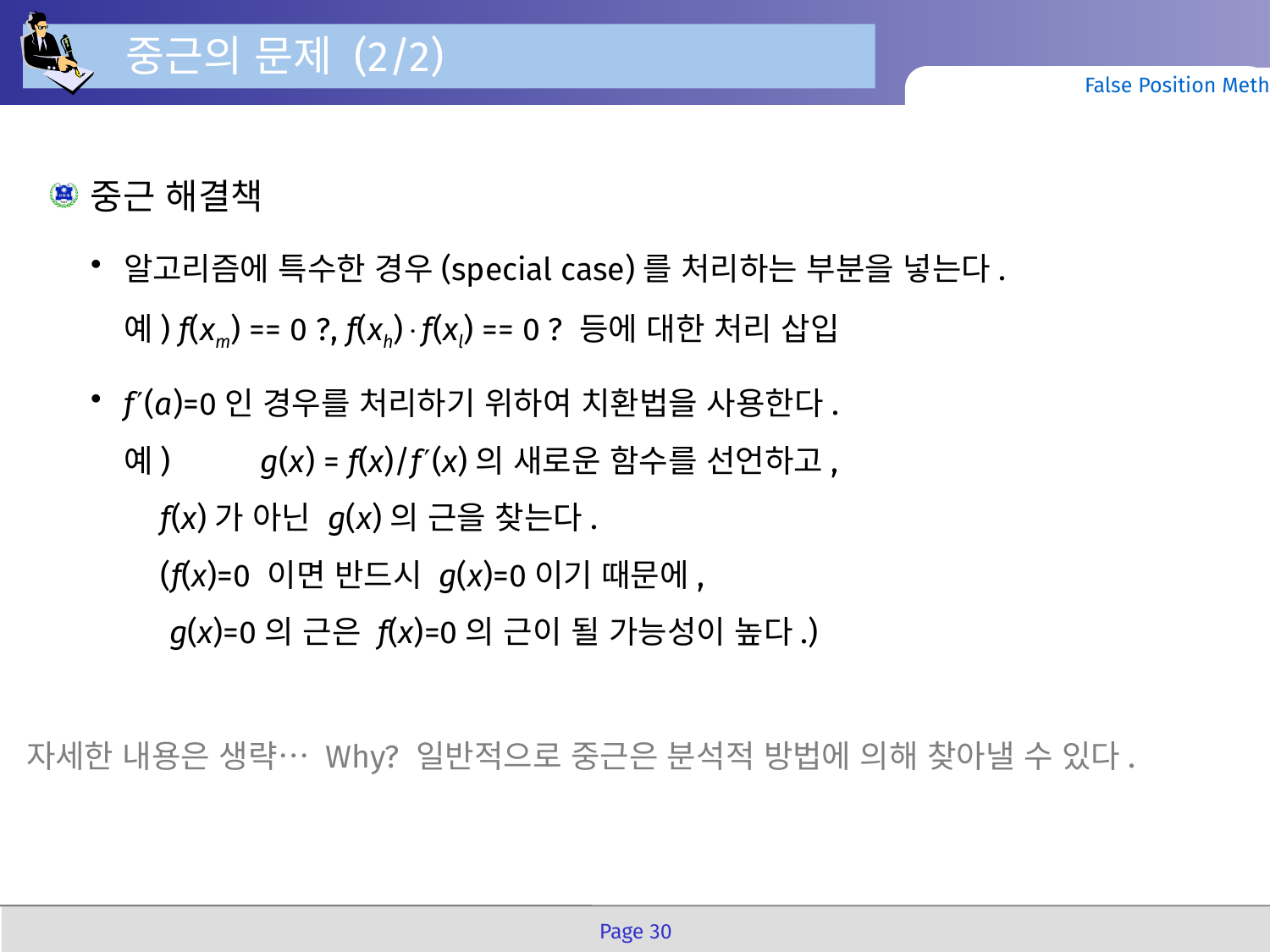

중근의 문제 (2/2)
False Position Method
중근 해결책
알고리즘에 특수한 경우(special case)를 처리하는 부분을 넣는다.
예) f(xm) == 0 ?, f(xh)⋅f(xl) == 0 ? 등에 대한 처리 삽입
f′(a)=0인 경우를 처리하기 위하여 치환법을 사용한다.
예)	g(x) = f(x)/f′(x)의 새로운 함수를 선언하고,
	f(x)가 아닌 g(x)의 근을 찾는다.
	(f(x)=0 이면 반드시 g(x)=0이기 때문에,
	 g(x)=0의 근은 f(x)=0의 근이 될 가능성이 높다.)
자세한 내용은 생략… Why? 일반적으로 중근은 분석적 방법에 의해 찾아낼 수 있다.
Page 30